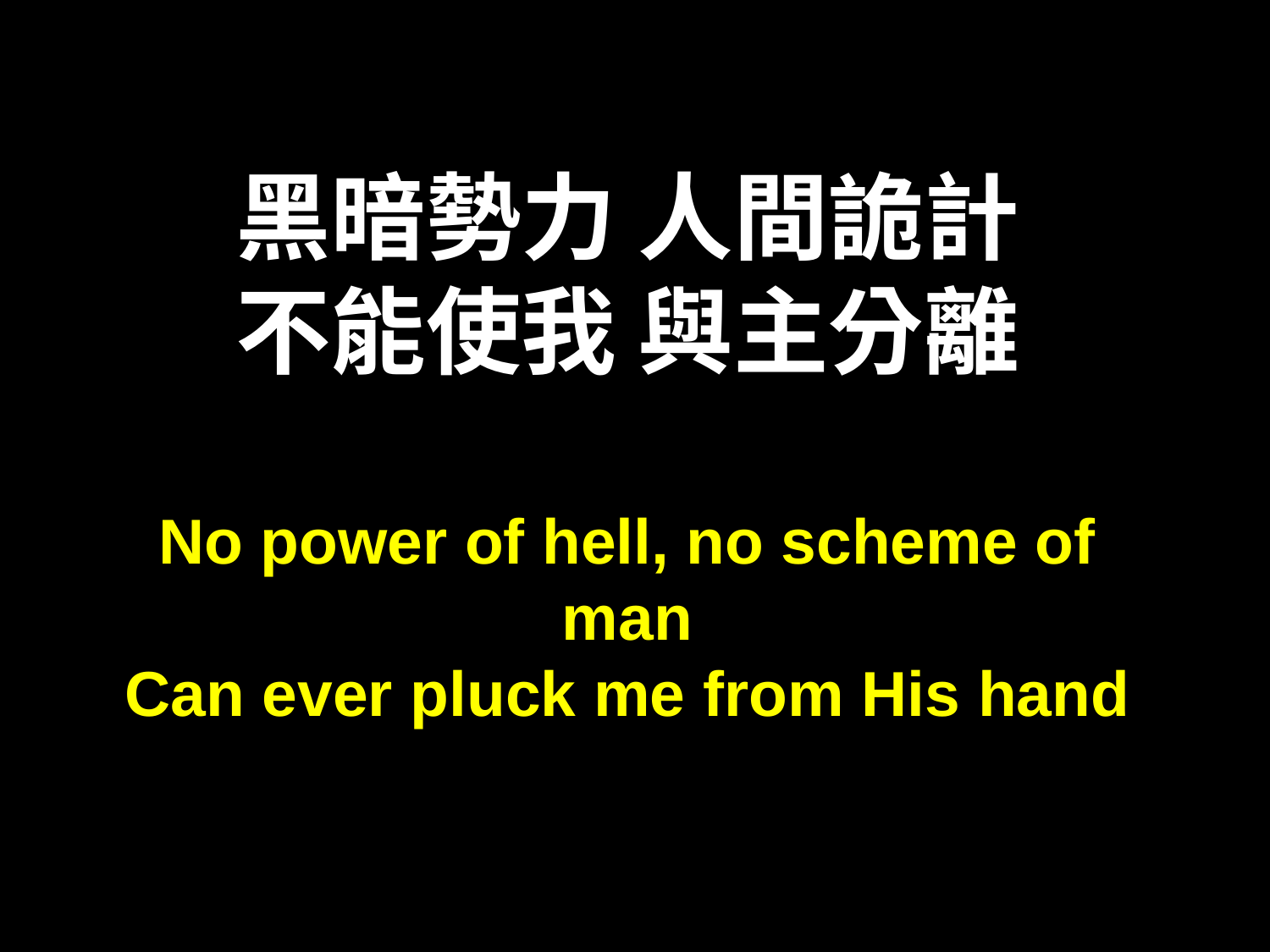

黑暗勢力 人間詭計
不能使我 與主分離
No power of hell, no scheme of man
Can ever pluck me from His hand